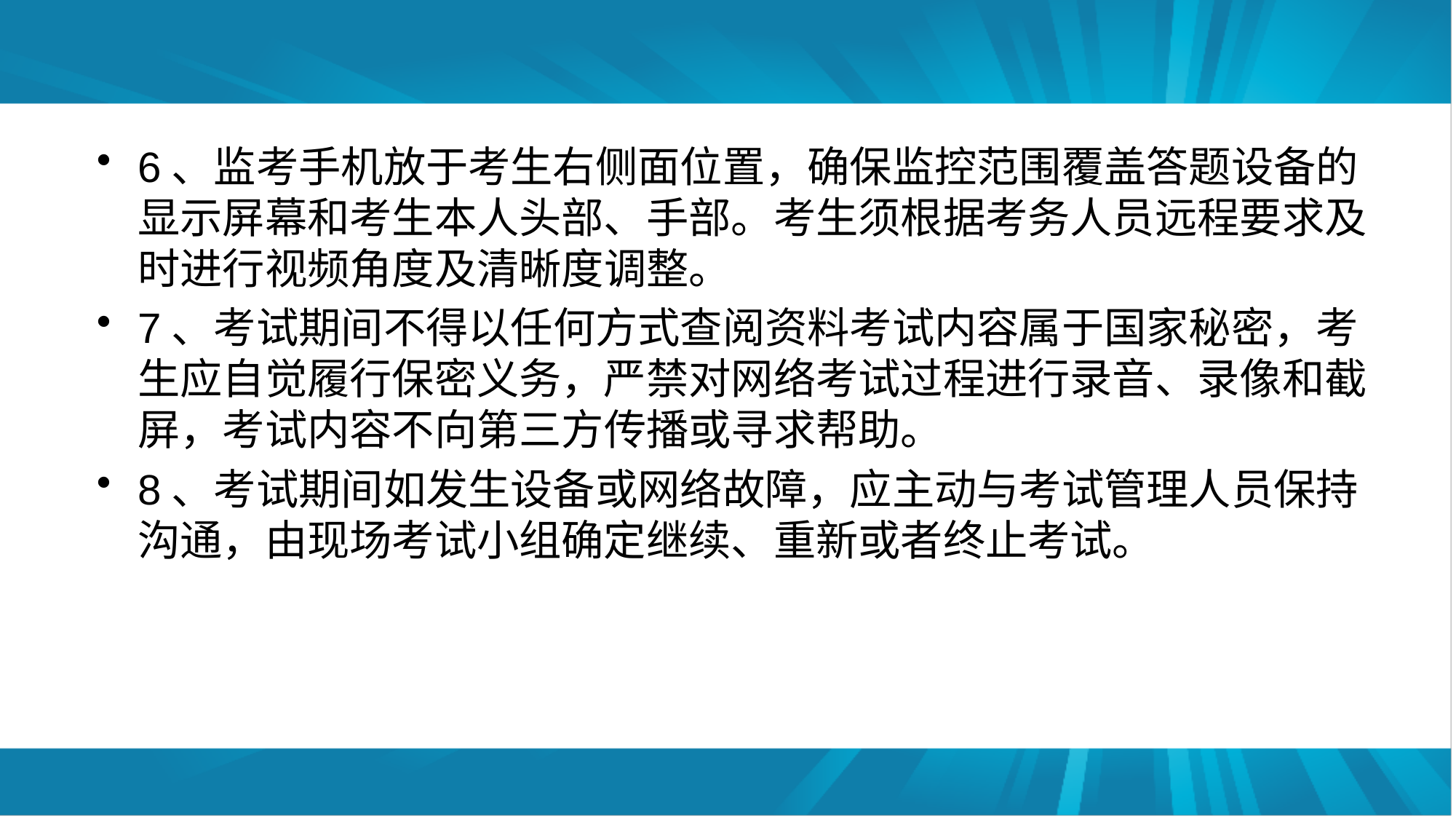

#
6、监考手机放于考生右侧面位置，确保监控范围覆盖答题设备的显示屏幕和考生本人头部、手部。考生须根据考务人员远程要求及时进行视频角度及清晰度调整。
7、考试期间不得以任何方式查阅资料考试内容属于国家秘密，考生应自觉履行保密义务，严禁对网络考试过程进行录音、录像和截屏，考试内容不向第三方传播或寻求帮助。
8、考试期间如发生设备或网络故障，应主动与考试管理人员保持沟通，由现场考试小组确定继续、重新或者终止考试。